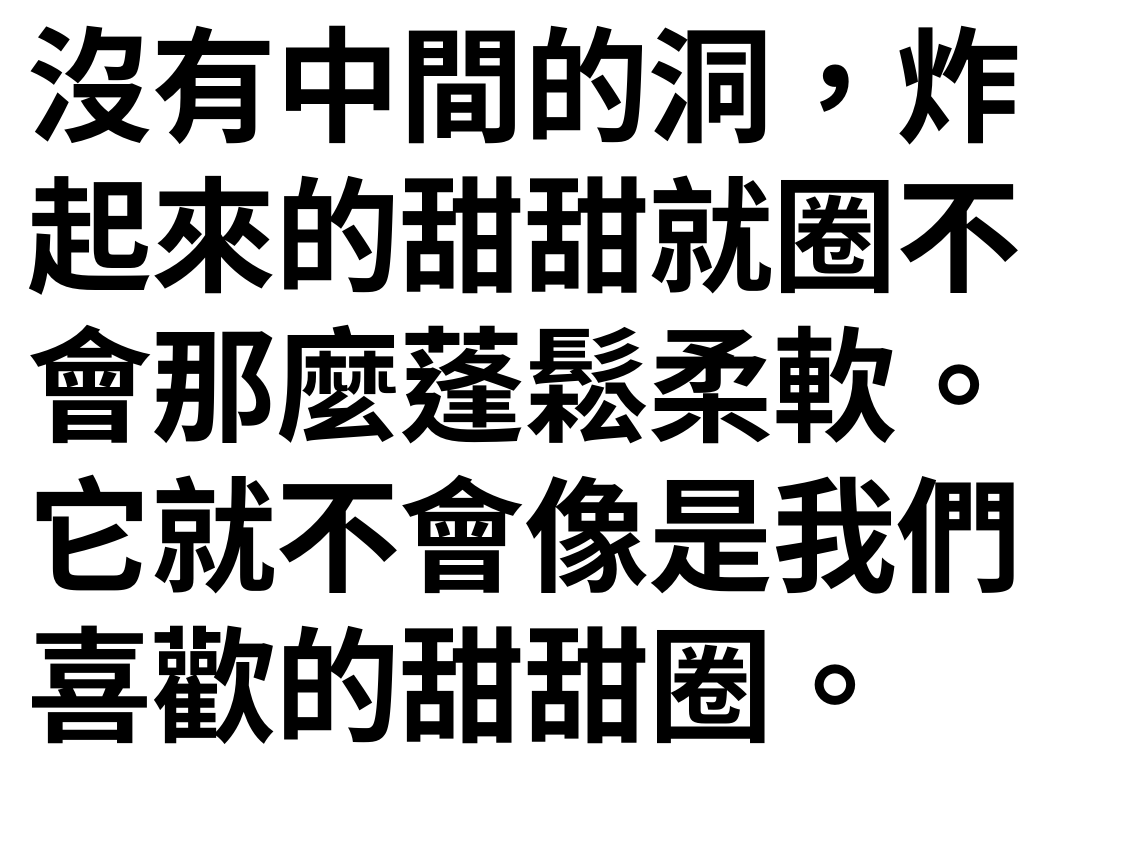

沒有中間的洞，炸起來的甜甜就圈不會那麼蓬鬆柔軟。 它就不會像是我們喜歡的甜甜圈。